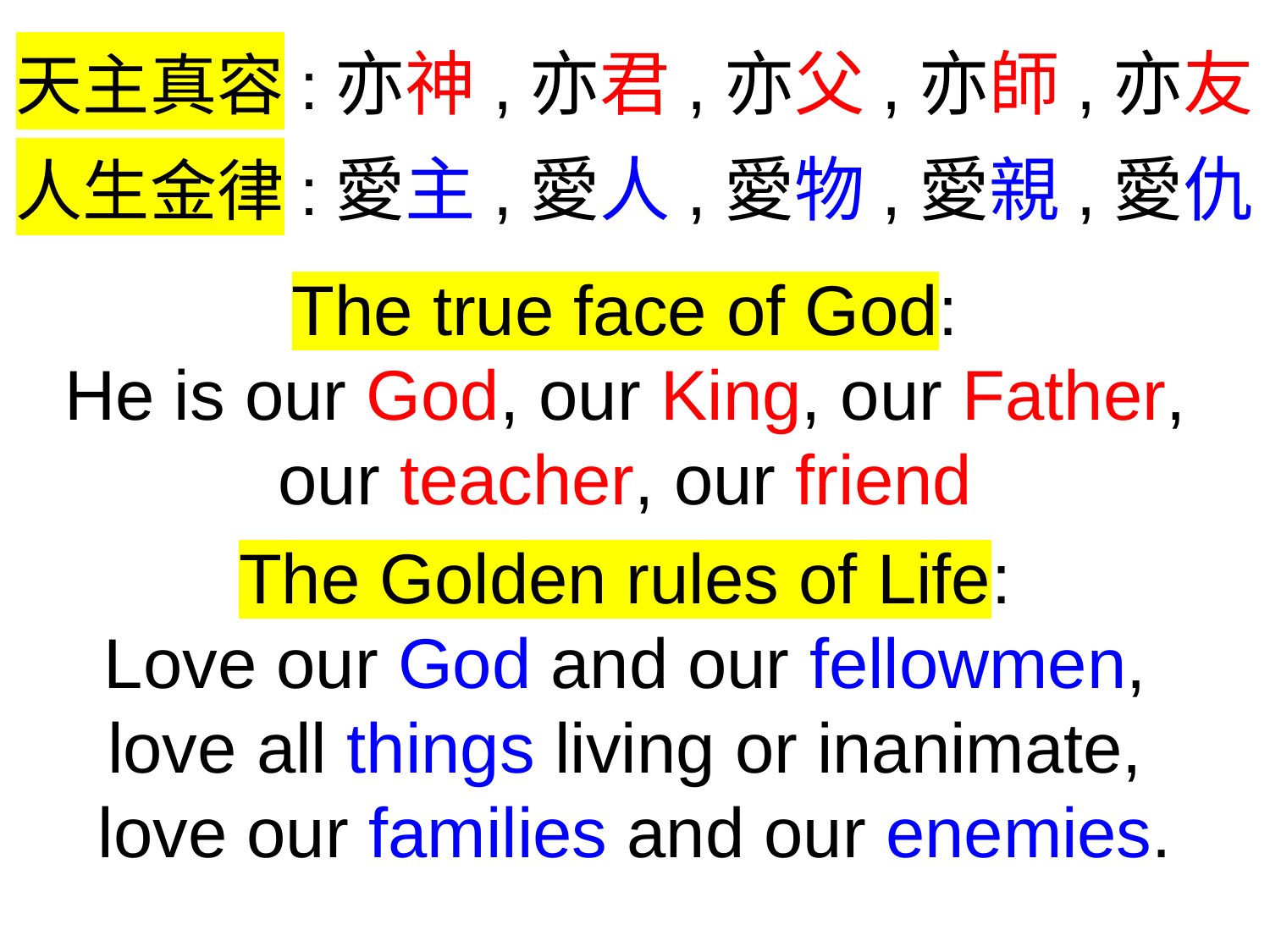

天主真容:亦神,亦君,亦父,亦師,亦友
人生金律:愛主,愛人,愛物,愛親,愛仇
The true face of God:
He is our God, our King, our Father,
our teacher, our friend
The Golden rules of Life:
Love our God and our fellowmen,
love all things living or inanimate,
love our families and our enemies.